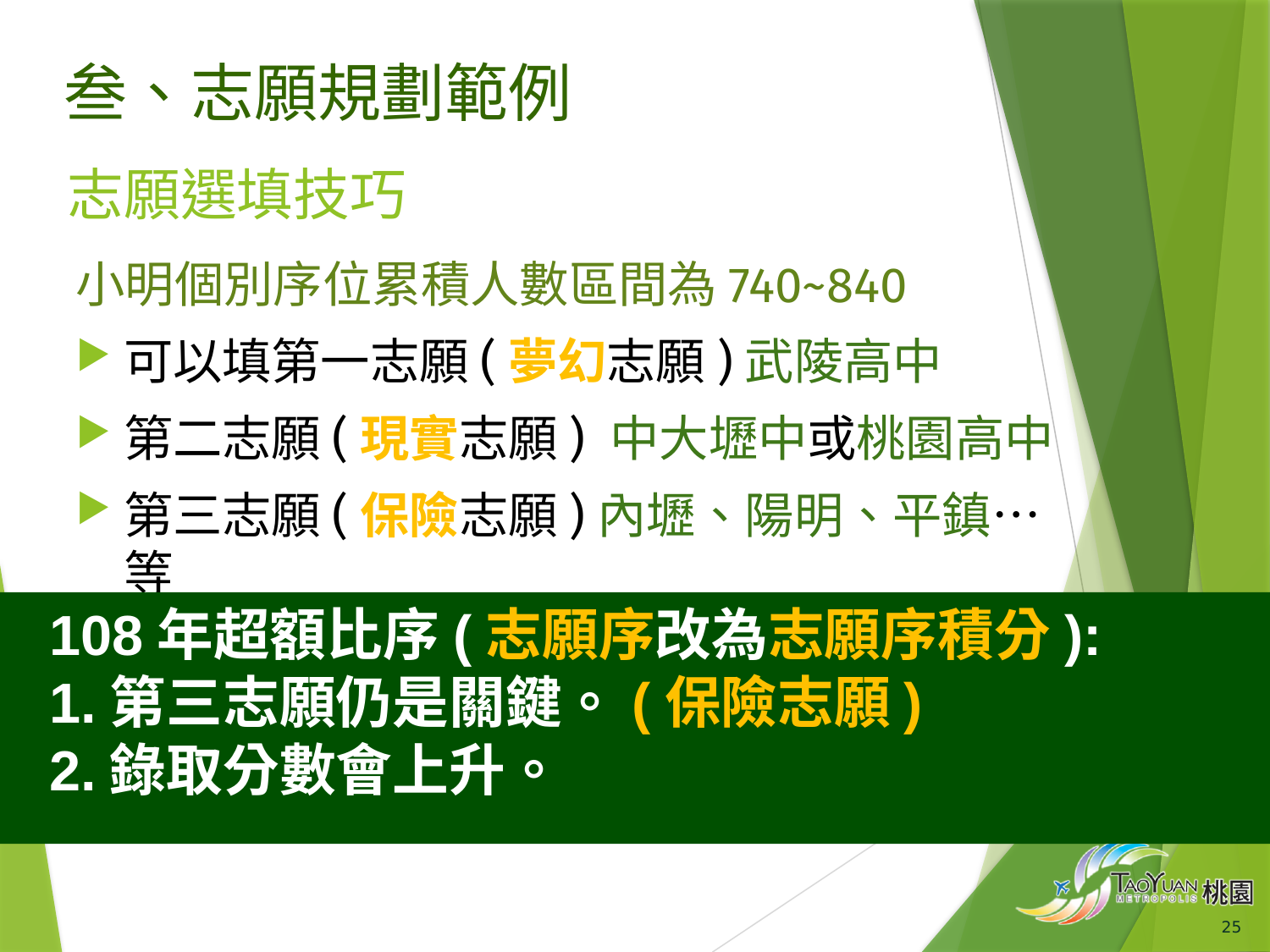

叁、志願規劃範例
# 志願選填技巧
小明個別序位累積人數區間為740~840
可以填第一志願(夢幻志願)武陵高中
第二志願(現實志願) 中大壢中或桃園高中
第三志願(保險志願)內壢、陽明、平鎮…等

108年超額比序(志願序改為志願序積分):
1.第三志願仍是關鍵。(保險志願)
2.錄取分數會上升。
25